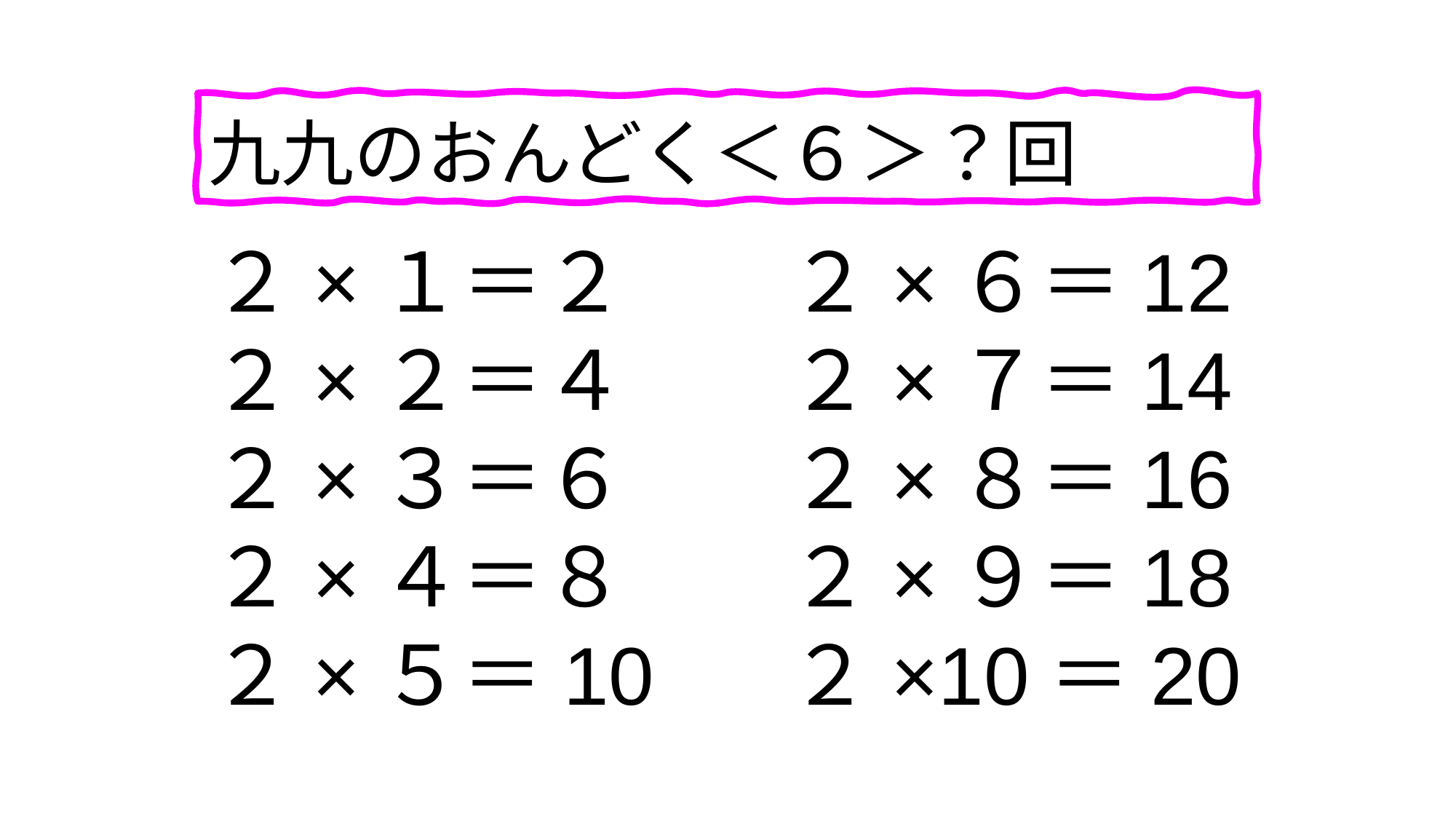

九九のおんどく＜６＞？回
２×１＝２
２×２＝４
２×３＝６
２×４＝８
２×５＝10
２×６＝12
２×７＝14
２×８＝16
２×９＝18
２×10＝20